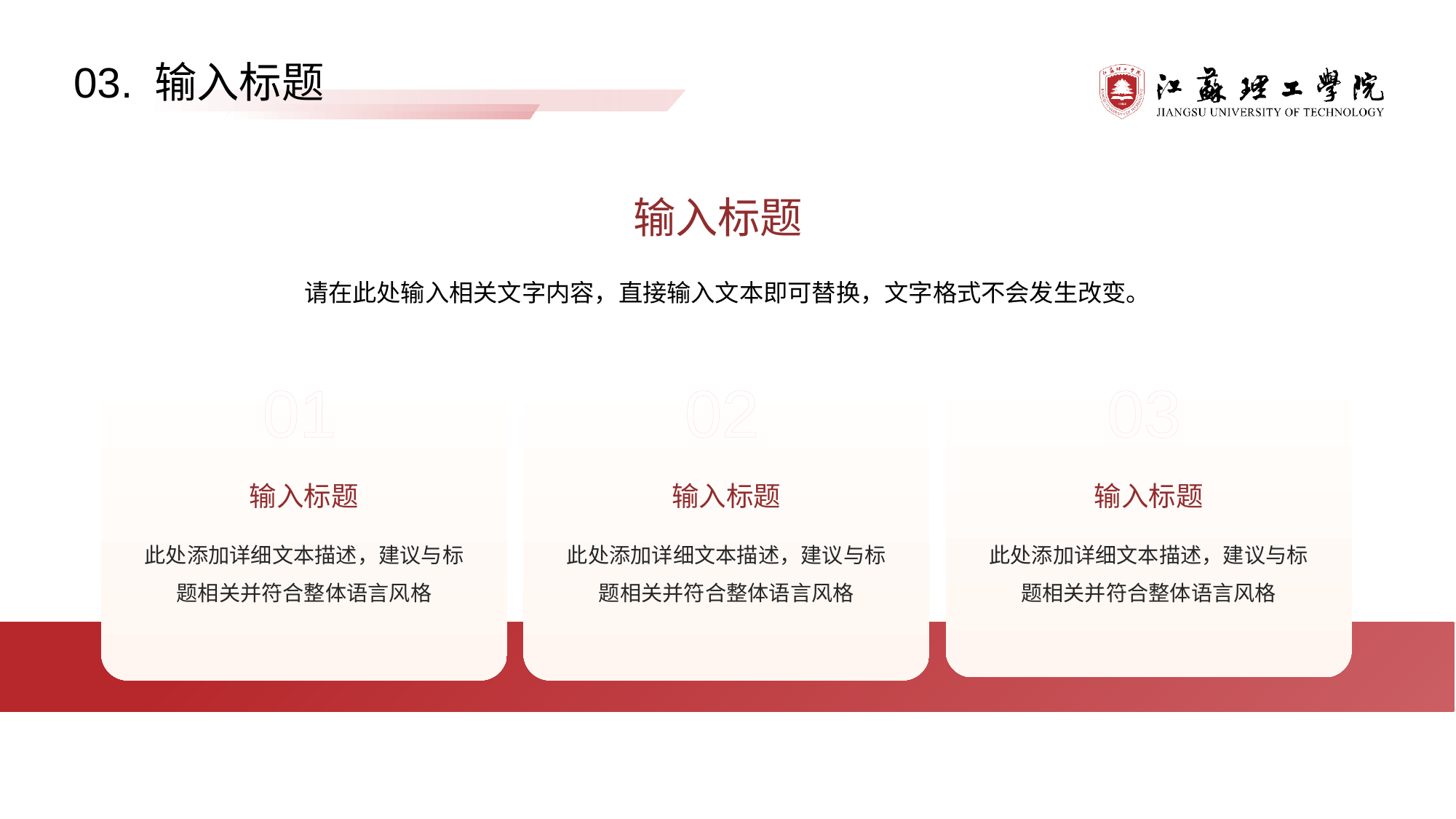

03. 输入标题
输入标题
请在此处输入相关文字内容，直接输入文本即可替换，文字格式不会发生改变。

01
02
03
输入标题
输入标题
输入标题
此处添加详细文本描述，建议与标题相关并符合整体语言风格
此处添加详细文本描述，建议与标题相关并符合整体语言风格
此处添加详细文本描述，建议与标题相关并符合整体语言风格